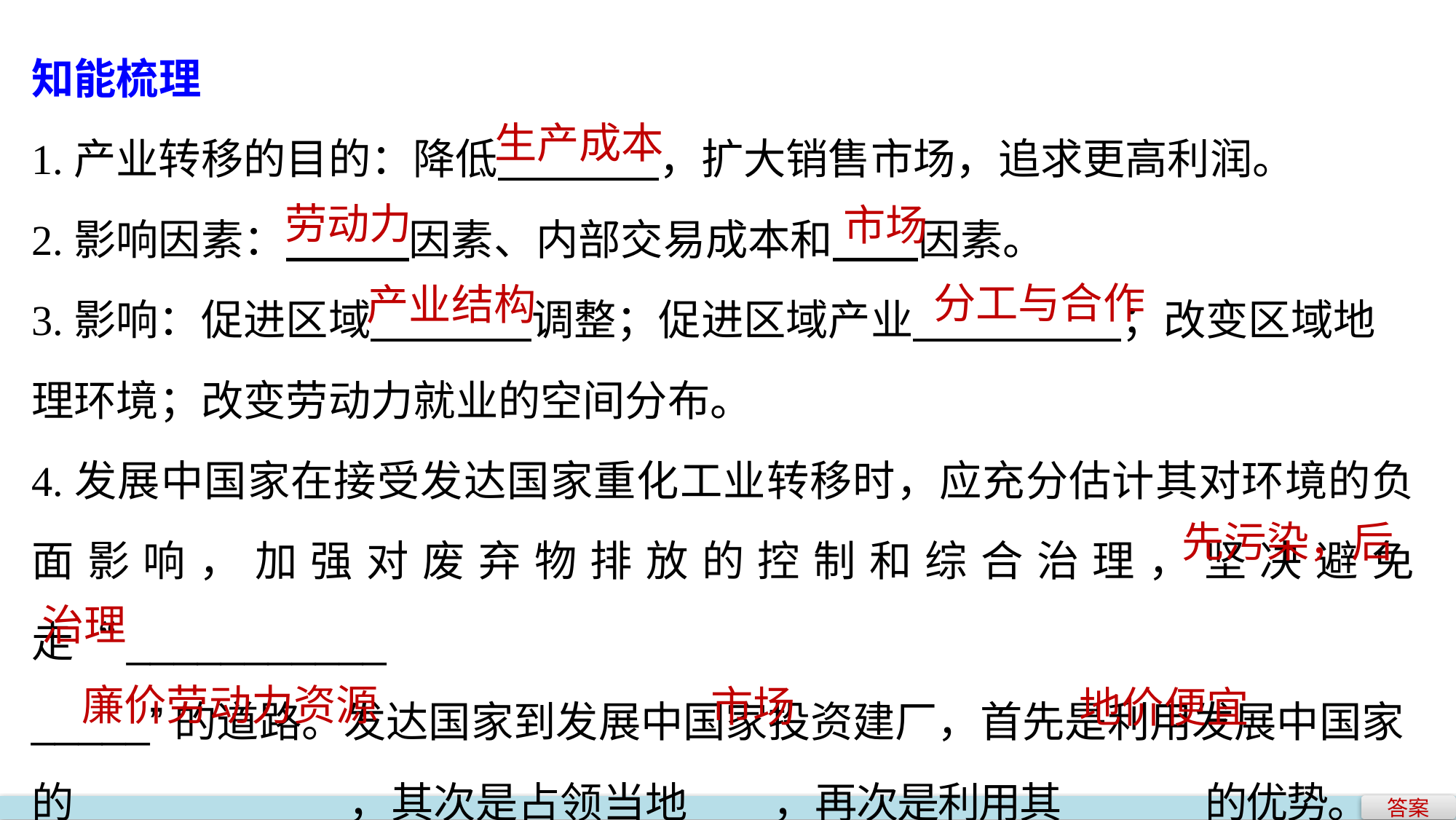

知能梳理
1.产业转移的目的：降低                 ，扩大销售市场，追求更高利润。
2.影响因素：             因素、内部交易成本和         因素。
3.影响：促进区域                 调整；促进区域产业                      ；改变区域地理环境；改变劳动力就业的空间分布。
4.发展中国家在接受发达国家重化工业转移时，应充分估计其对环境的负面影响，加强对废弃物排放的控制和综合治理，坚决避免走“___________
_____”的道路。发达国家到发展中国家投资建厂，首先是利用发展中国家的                             ，其次是占领当地         ，再次是利用其	          的优势。
生产成本
劳动力
市场
分工与合作
产业结构
先污染，后
治理
廉价劳动力资源
市场
地价便宜
答案